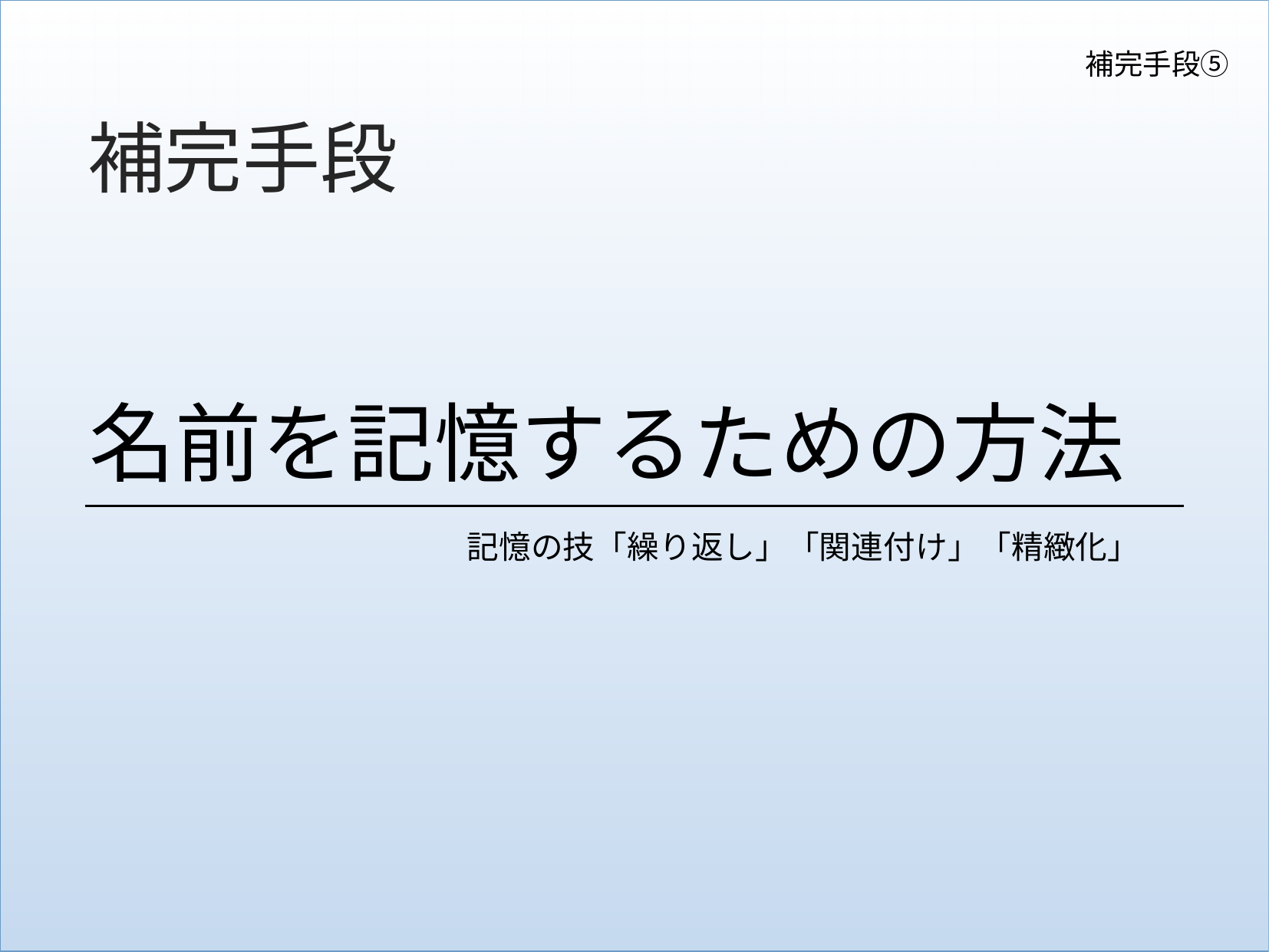

補完手段⑤
補完手段
# 名前を記憶するための方法
記憶の技「繰り返し」「関連付け」「精緻化」